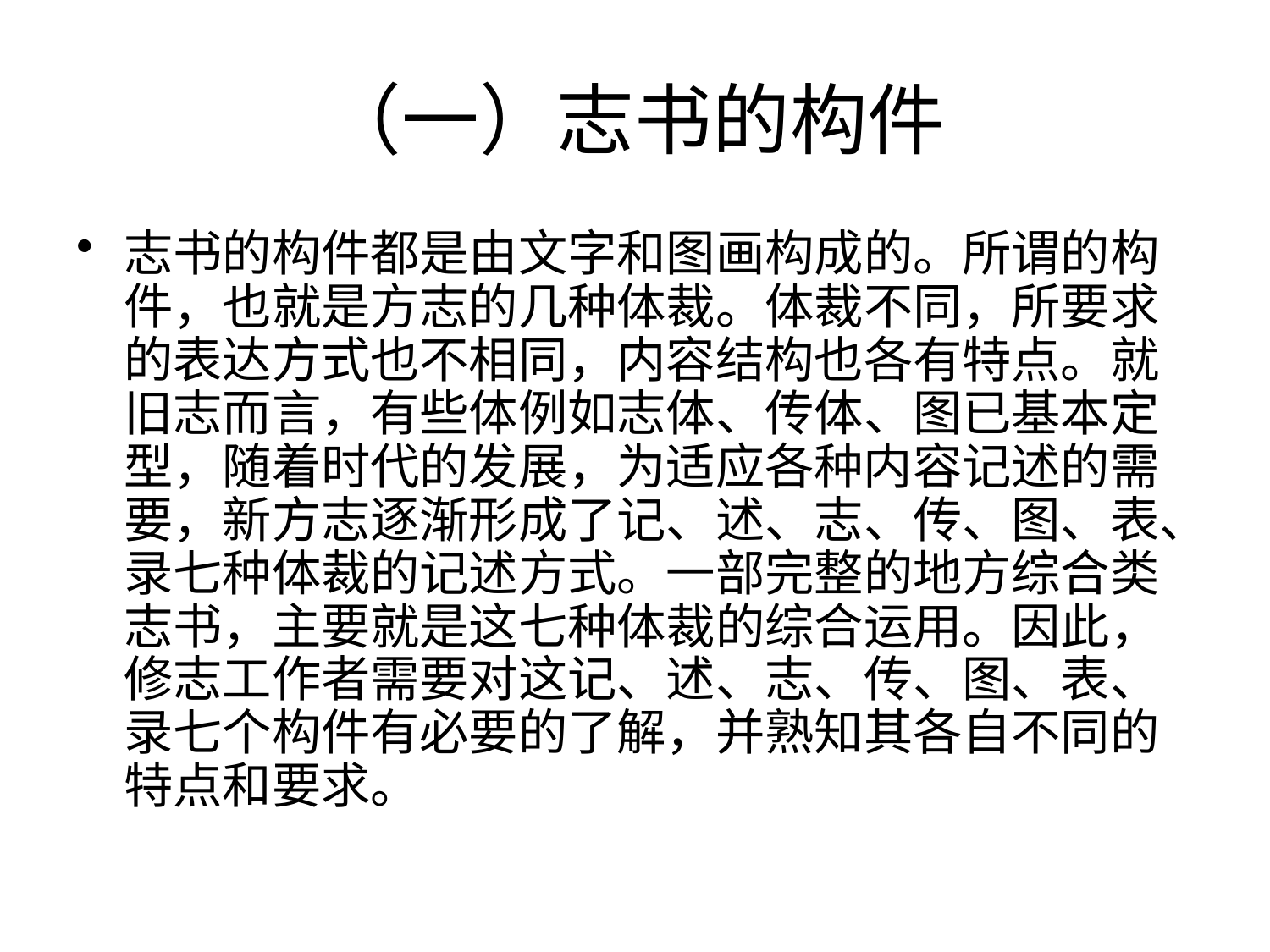

# （一）志书的构件
志书的构件都是由文字和图画构成的。所谓的构件，也就是方志的几种体裁。体裁不同，所要求的表达方式也不相同，内容结构也各有特点。就旧志而言，有些体例如志体、传体、图已基本定型，随着时代的发展，为适应各种内容记述的需要，新方志逐渐形成了记、述、志、传、图、表、录七种体裁的记述方式。一部完整的地方综合类志书，主要就是这七种体裁的综合运用。因此，修志工作者需要对这记、述、志、传、图、表、录七个构件有必要的了解，并熟知其各自不同的特点和要求。